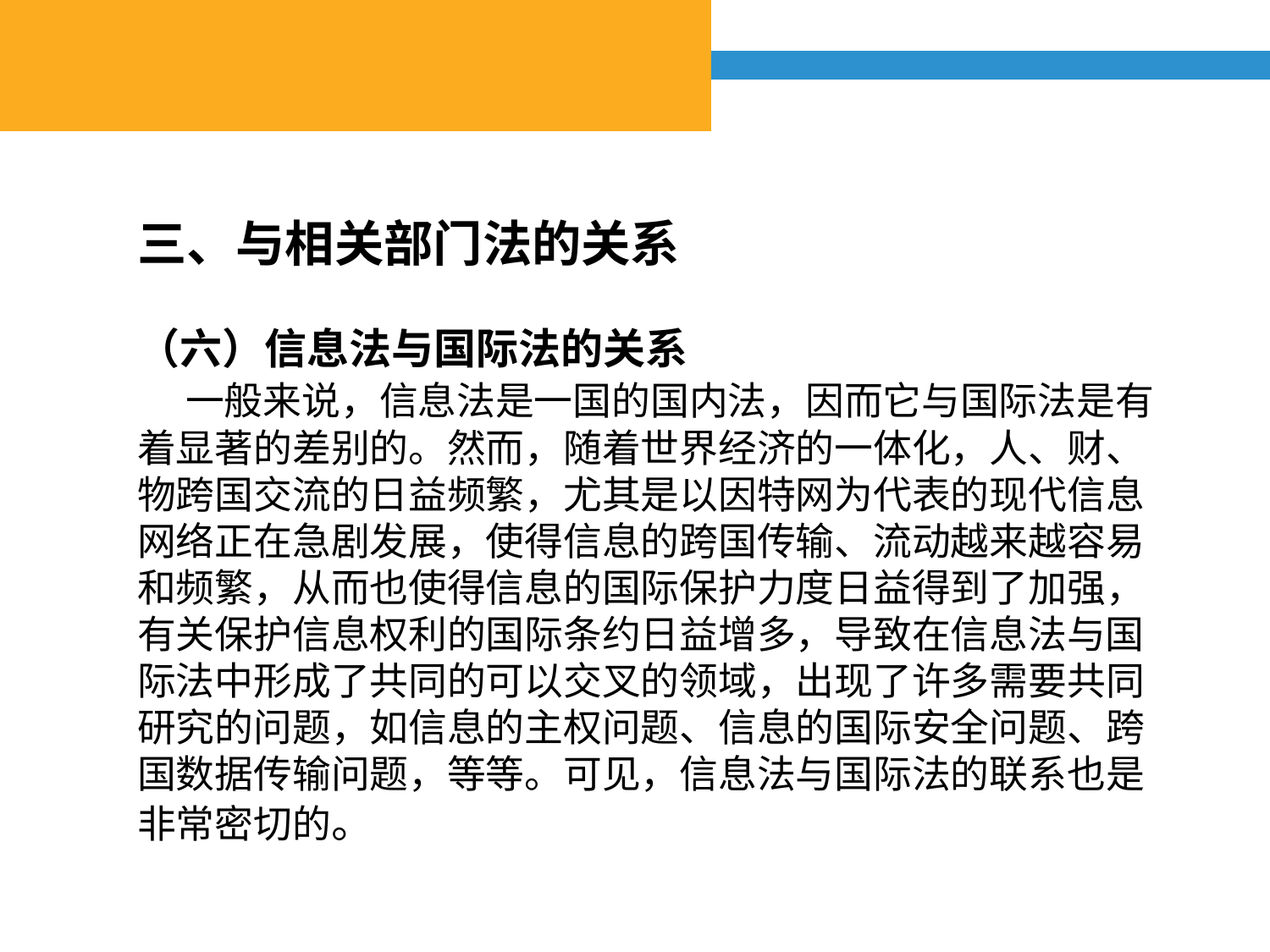

三、与相关部门法的关系

（六）信息法与国际法的关系
    一般来说，信息法是一国的国内法，因而它与国际法是有着显著的差别的。然而，随着世界经济的一体化，人、财、物跨国交流的日益频繁，尤其是以因特网为代表的现代信息网络正在急剧发展，使得信息的跨国传输、流动越来越容易和频繁，从而也使得信息的国际保护力度日益得到了加强，有关保护信息权利的国际条约日益增多，导致在信息法与国际法中形成了共同的可以交叉的领域，出现了许多需要共同研究的问题，如信息的主权问题、信息的国际安全问题、跨国数据传输问题，等等。可见，信息法与国际法的联系也是非常密切的。